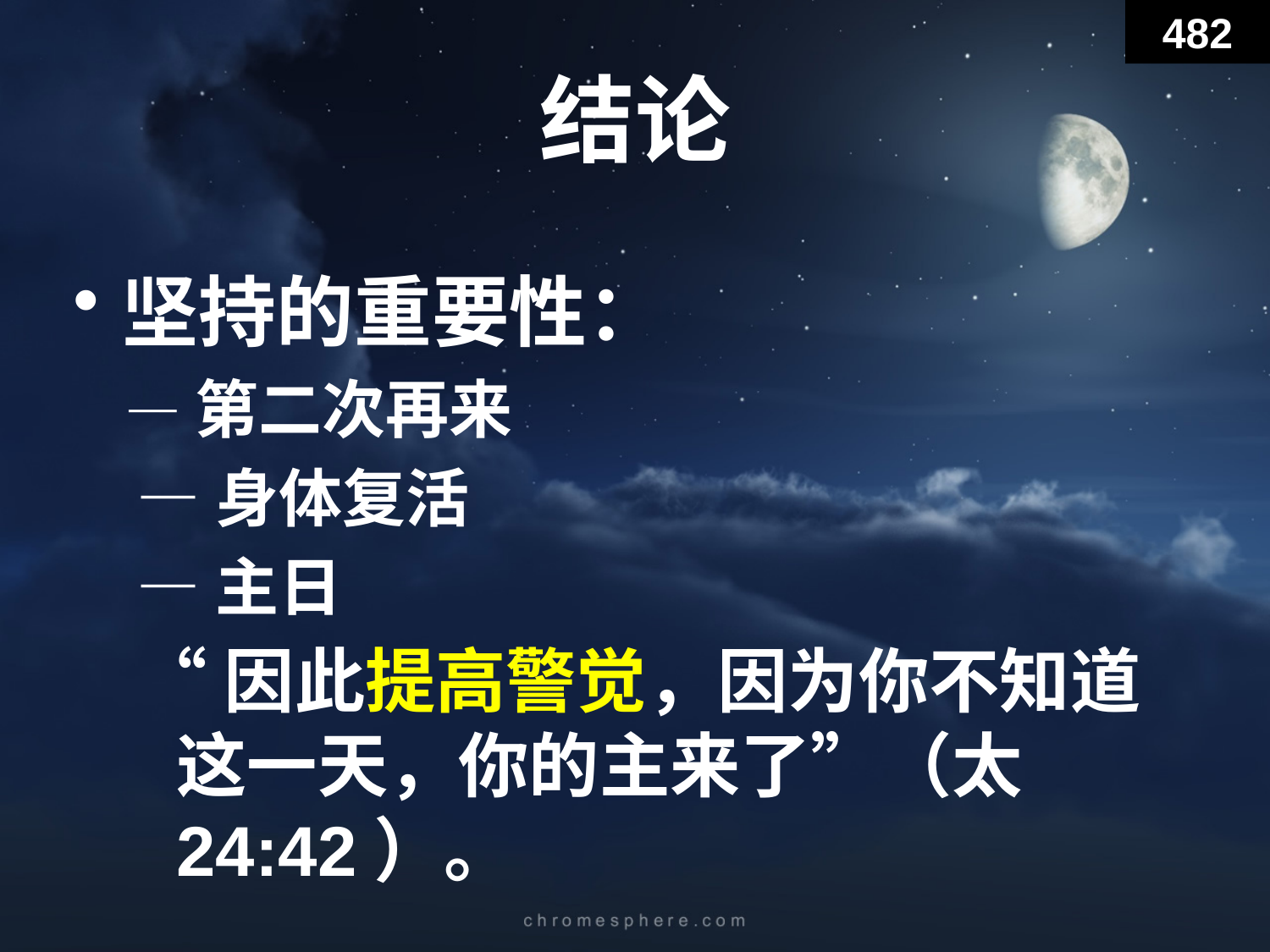

482
# 结论
坚持的重要性：
    —第二次再来
—身体复活
—主日
“因此提高警觉，因为你不知道这一天，你的主来了”（太24:42）。